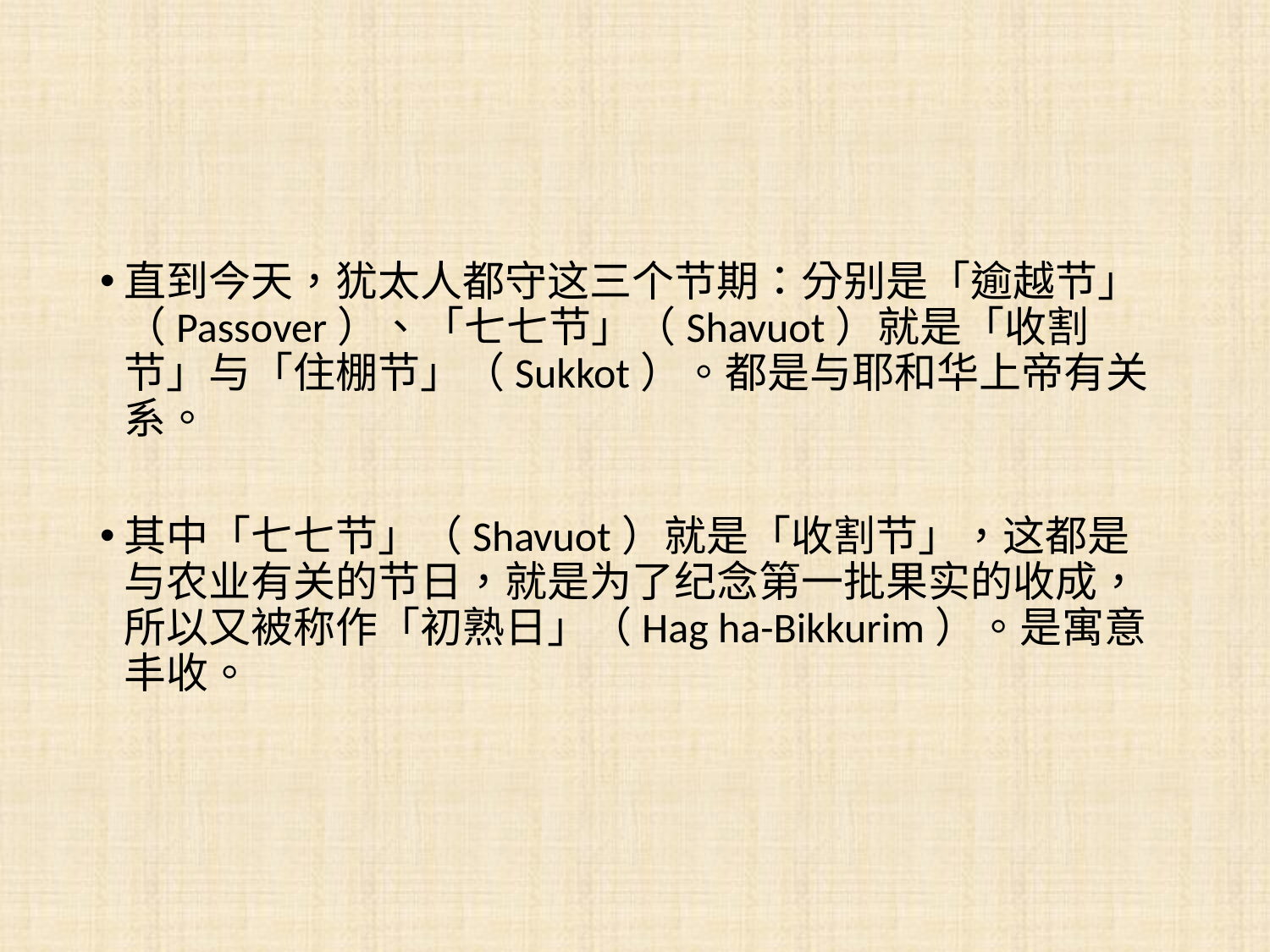

#
直到今天，犹太人都守这三个节期：分别是「逾越节」（Passover）、「七七节」（Shavuot）就是「收割节」与「住棚节」（Sukkot）。都是与耶和华上帝有关系。

其中「七七节」（Shavuot）就是「收割节」，这都是与农业有关的节日，就是为了纪念第一批果实的收成，所以又被称作「初熟日」（Hag ha-Bikkurim）。是寓意丰收。